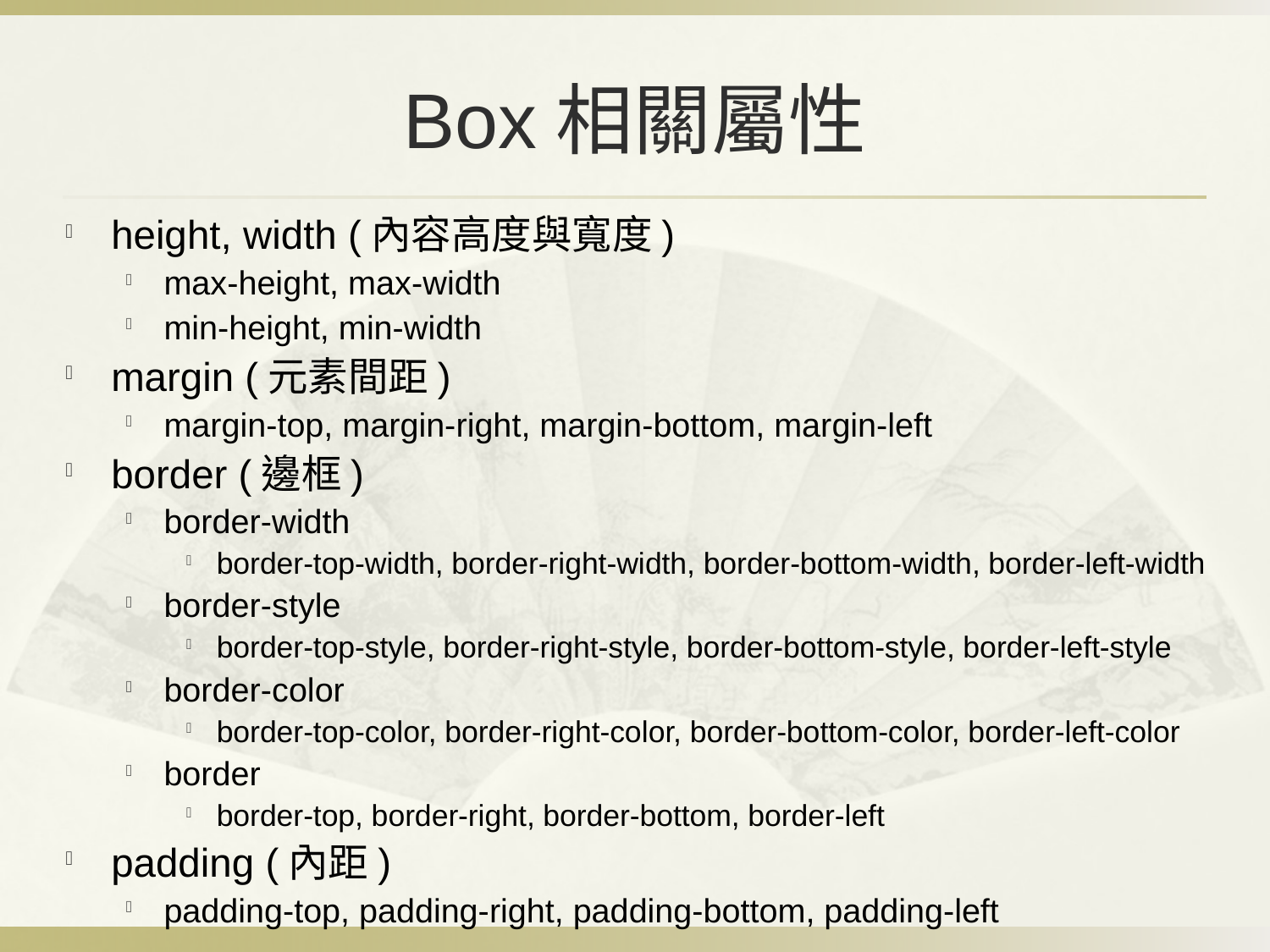

# Box相關屬性
height, width (內容高度與寬度)
max-height, max-width
min-height, min-width
margin (元素間距)
margin-top, margin-right, margin-bottom, margin-left
border (邊框)
border-width
border-top-width, border-right-width, border-bottom-width, border-left-width
border-style
border-top-style, border-right-style, border-bottom-style, border-left-style
border-color
border-top-color, border-right-color, border-bottom-color, border-left-color
border
border-top, border-right, border-bottom, border-left
padding (內距)
padding-top, padding-right, padding-bottom, padding-left